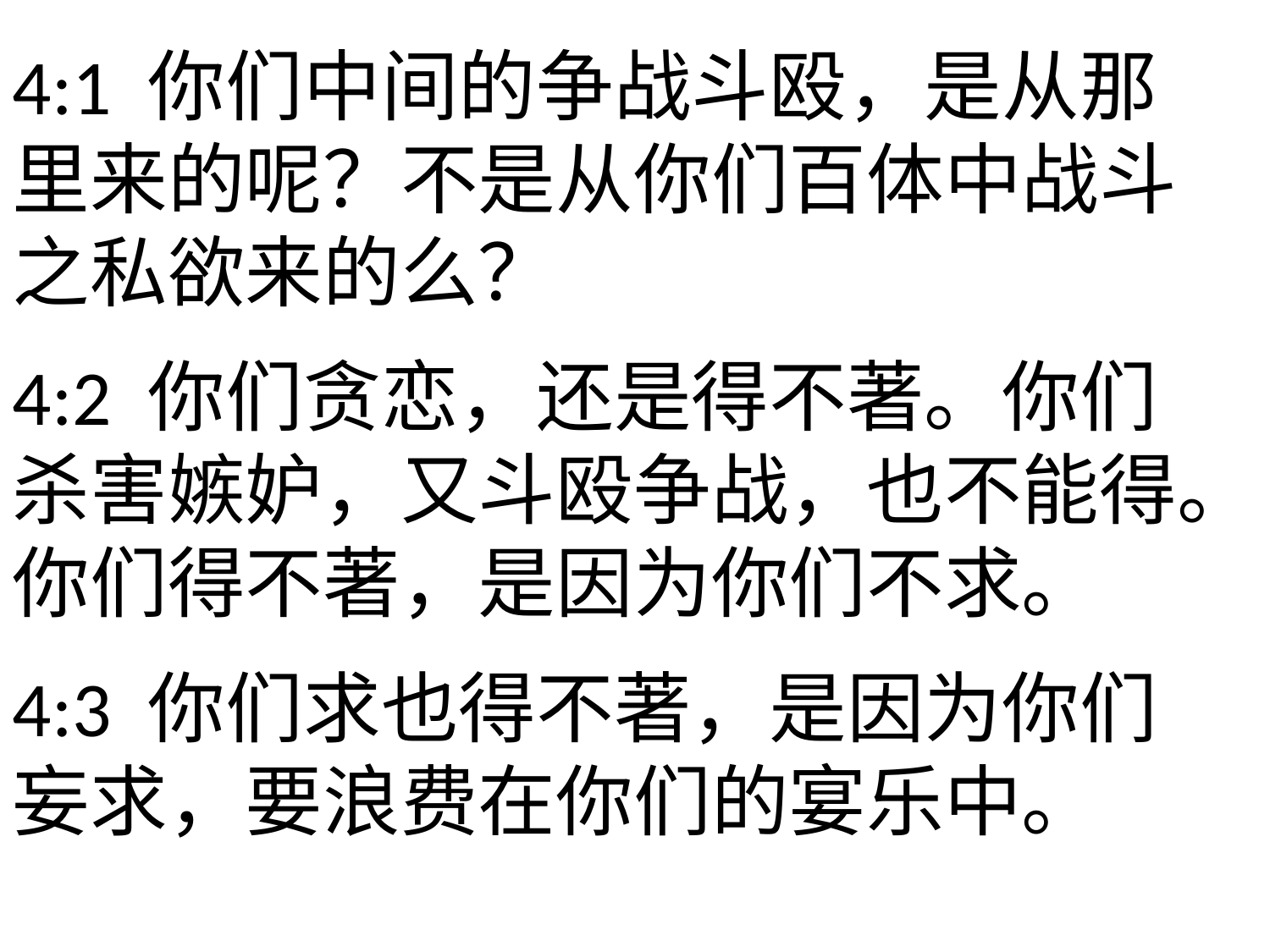

4:1 你们中间的争战斗殴，是从那里来的呢？不是从你们百体中战斗之私欲来的么？
4:2 你们贪恋，还是得不著。你们杀害嫉妒，又斗殴争战，也不能得。你们得不著，是因为你们不求。
4:3 你们求也得不著，是因为你们妄求，要浪费在你们的宴乐中。